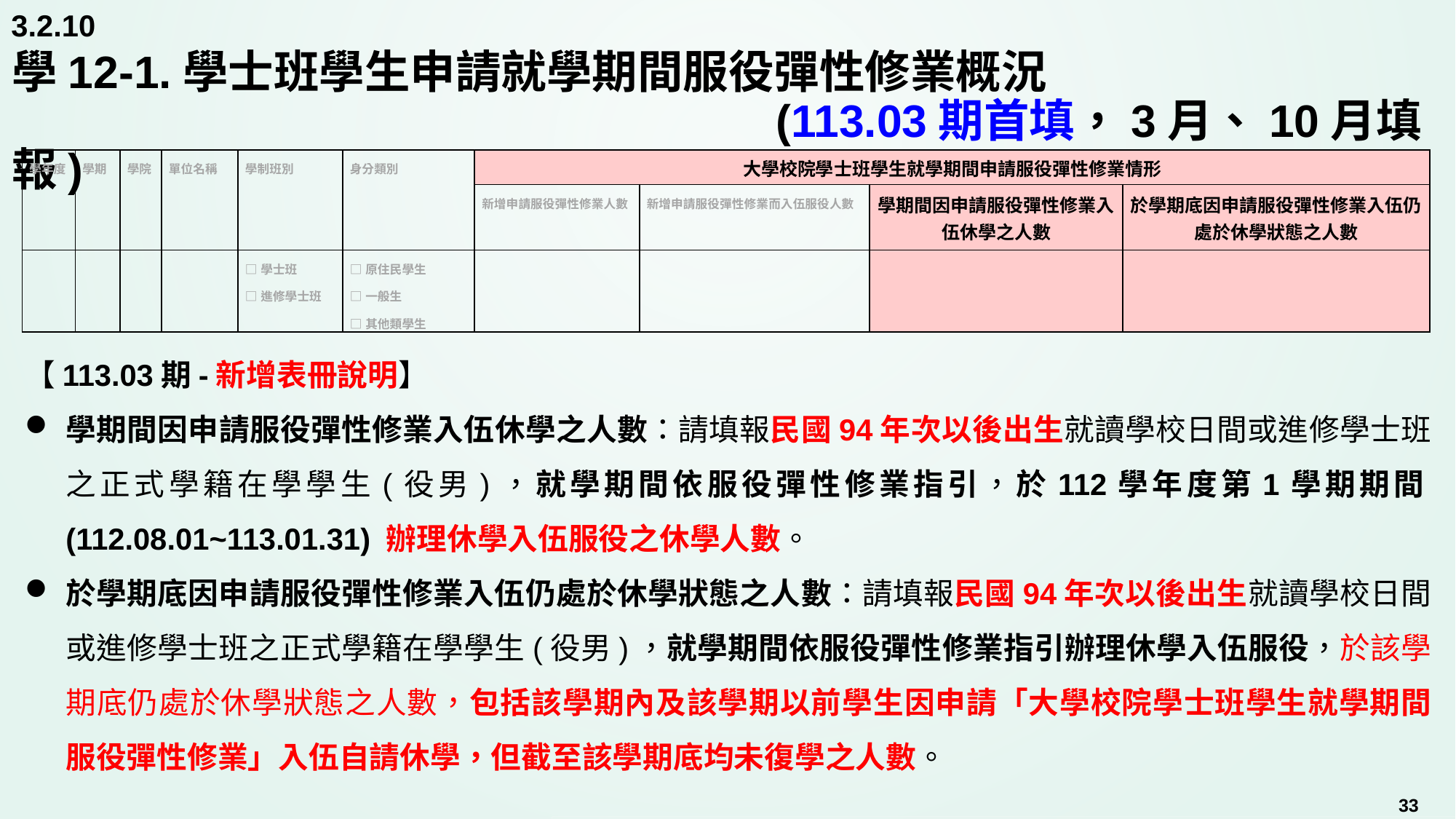

3.2.10
# 學12-1.學士班學生申請就學期間服役彈性修業概況 (113.03期首填，3月、10月填報)
| 學年度 | 學期 | 學院 | 單位名稱 | 學制班別 | 身分類別 | 大學校院學士班學生就學期間申請服役彈性修業情形 |  |  |  |
| --- | --- | --- | --- | --- | --- | --- | --- | --- | --- |
|  |  |  |  |  |  | 新增申請服役彈性修業人數 | 新增申請服役彈性修業而入伍服役人數 | 學期間因申請服役彈性修業入伍休學之人數 | 於學期底因申請服役彈性修業入伍仍處於休學狀態之人數 |
|  |  |  |  | □學士班 □進修學士班 | □原住民學生 □一般生 □其他類學生 |  |  |  |  |
【113.03期-新增表冊說明】
學期間因申請服役彈性修業入伍休學之人數：請填報民國94年次以後出生就讀學校日間或進修學士班之正式學籍在學學生(役男)，就學期間依服役彈性修業指引，於112學年度第1學期期間(112.08.01~113.01.31) 辦理休學入伍服役之休學人數。
於學期底因申請服役彈性修業入伍仍處於休學狀態之人數：請填報民國94年次以後出生就讀學校日間或進修學士班之正式學籍在學學生(役男)，就學期間依服役彈性修業指引辦理休學入伍服役，於該學期底仍處於休學狀態之人數，包括該學期內及該學期以前學生因申請「大學校院學士班學生就學期間服役彈性修業」入伍自請休學，但截至該學期底均未復學之人數。